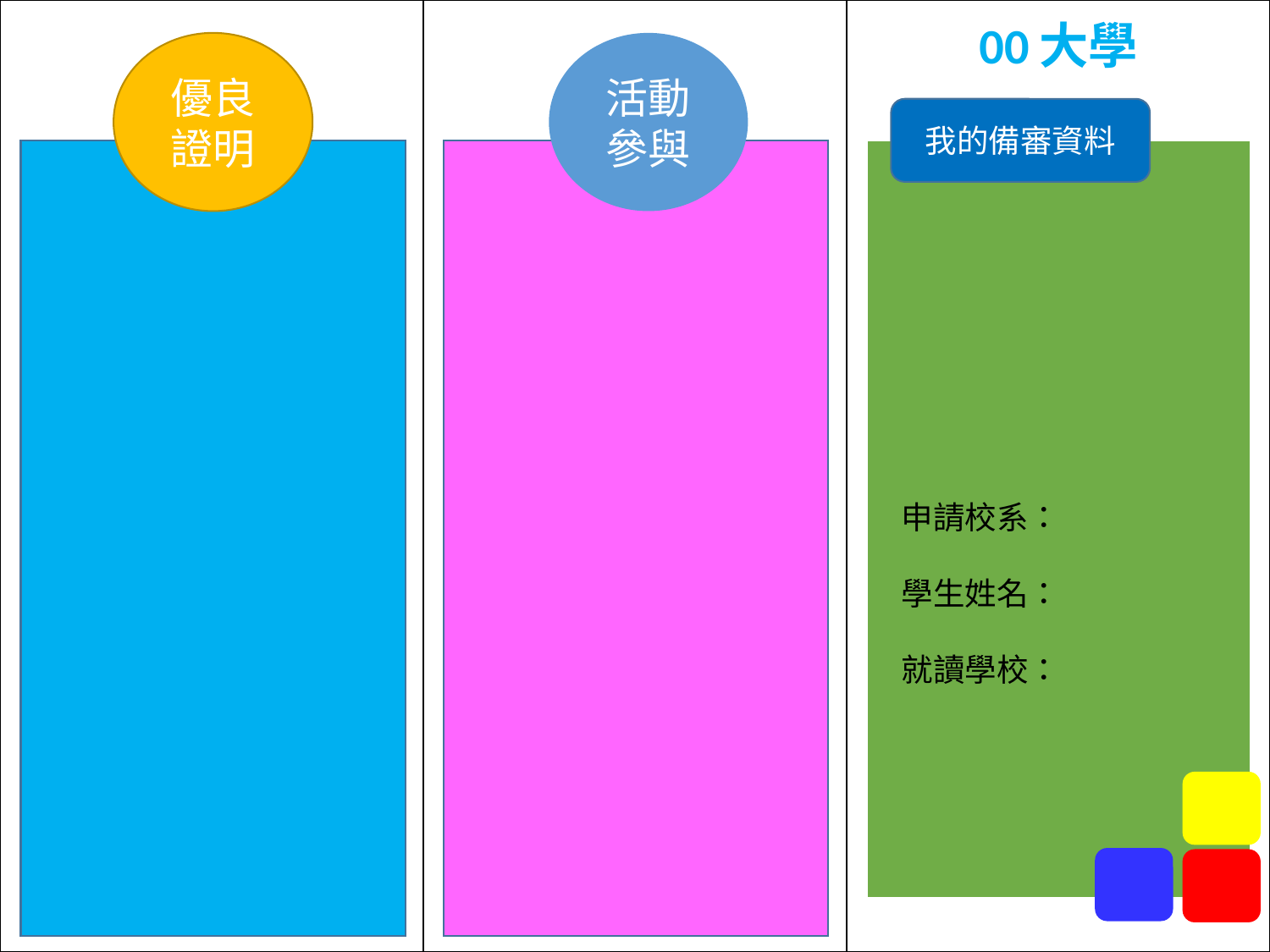

|  |  | 00大學 |
| --- | --- | --- |
優良
證明
活動
參與
我的備審資料

申請校系：
學生姓名：
就讀學校：